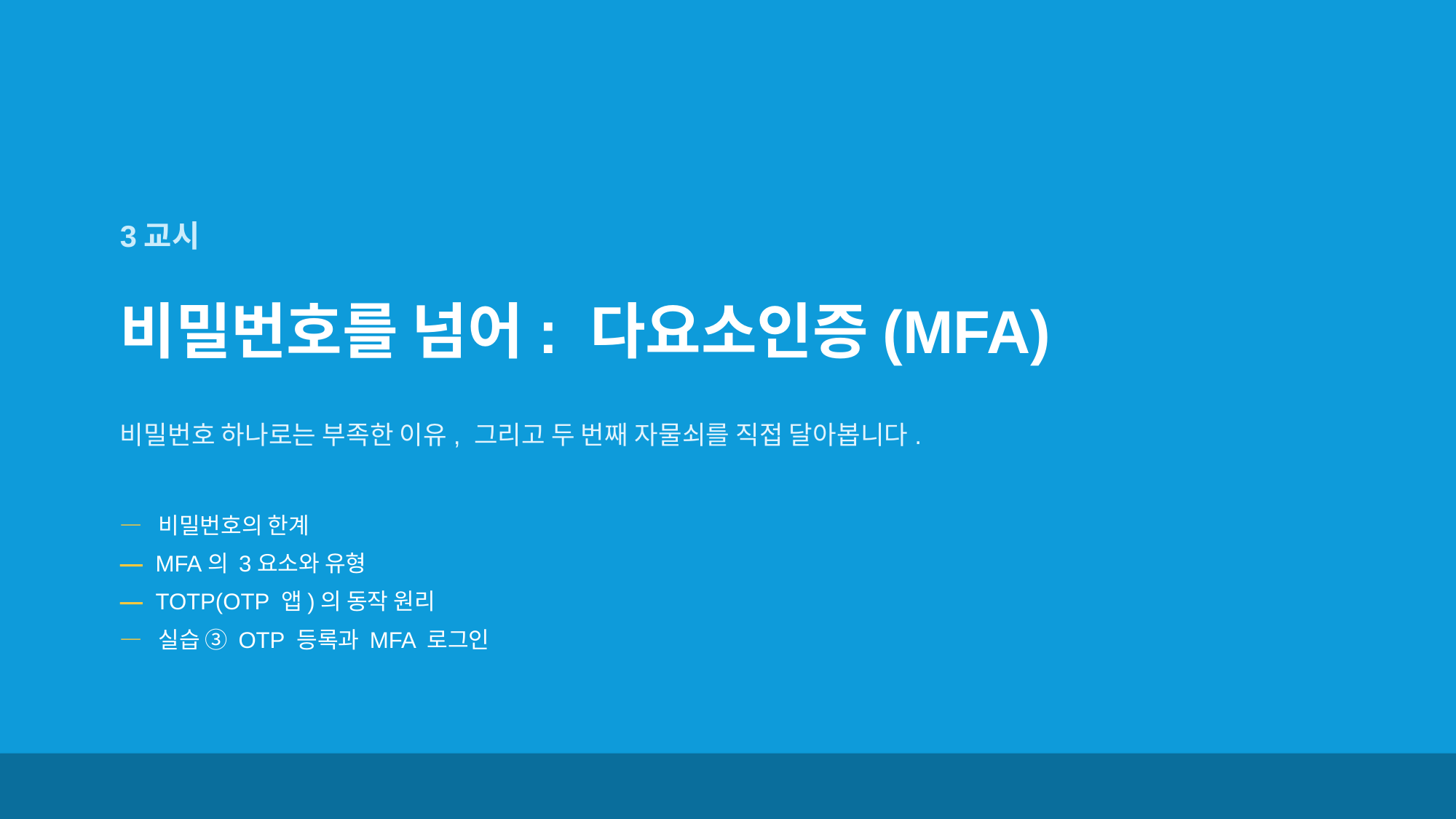

3교시
비밀번호를 넘어: 다요소인증(MFA)
비밀번호 하나로는 부족한 이유, 그리고 두 번째 자물쇠를 직접 달아봅니다.
—  비밀번호의 한계
—  MFA의 3요소와 유형
—  TOTP(OTP 앱)의 동작 원리
—  실습 ③ OTP 등록과 MFA 로그인